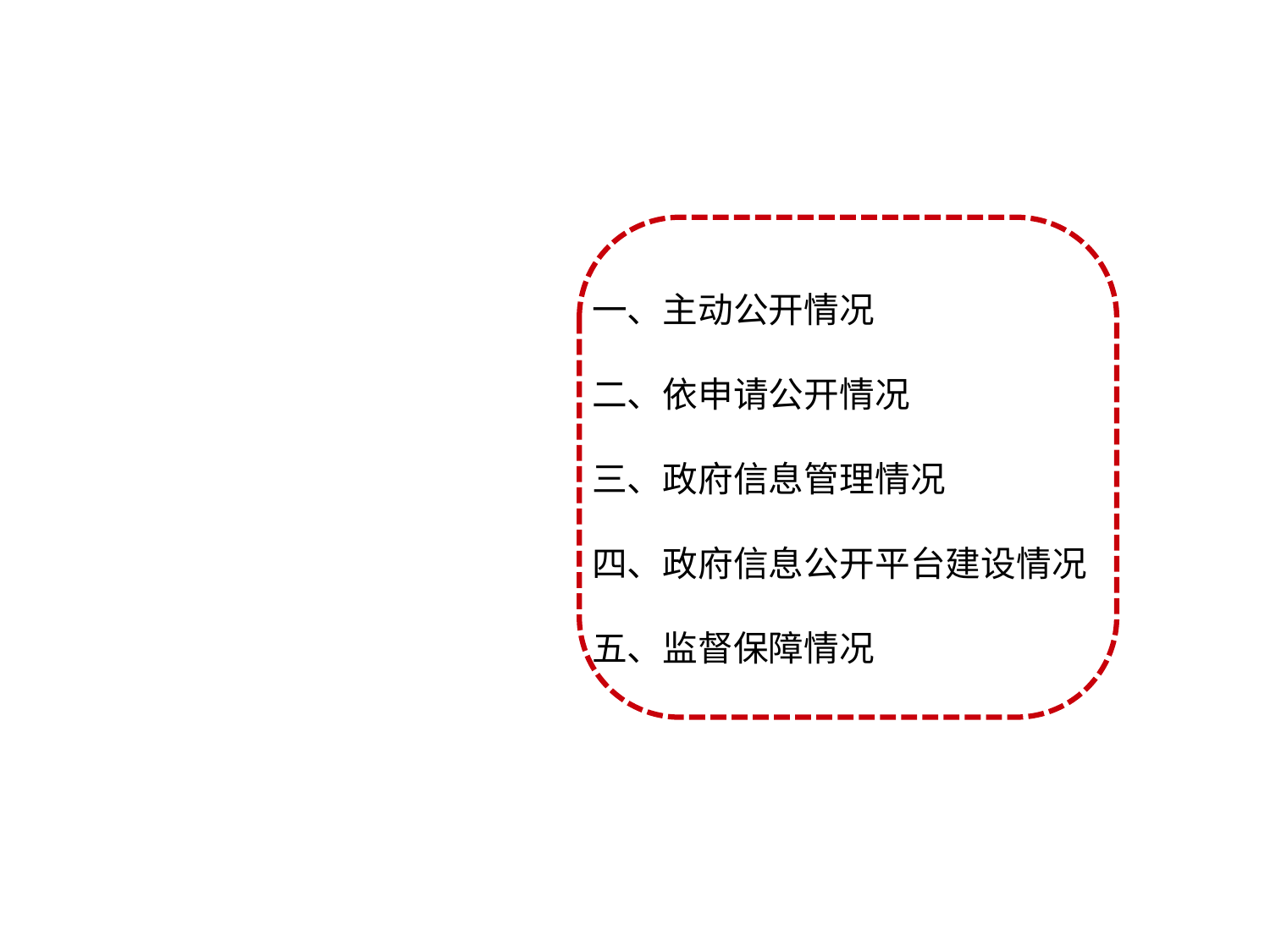

一、主动公开情况

二、依申请公开情况

三、政府信息管理情况

四、政府信息公开平台建设情况

五、监督保障情况